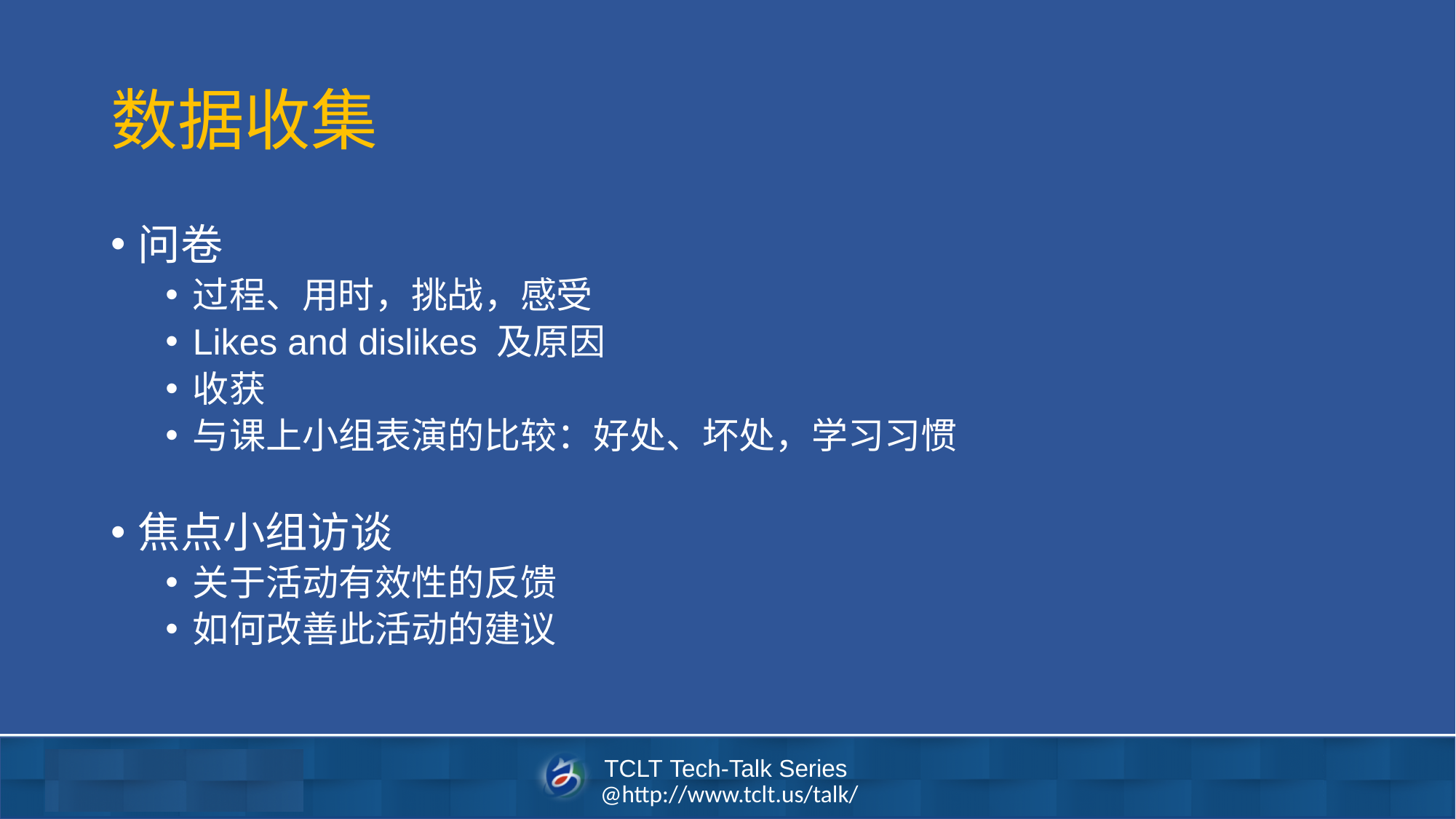

# 数据收集
问卷
过程、用时，挑战，感受
Likes and dislikes 及原因
收获
与课上小组表演的比较：好处、坏处，学习习惯
焦点小组访谈
关于活动有效性的反馈
如何改善此活动的建议